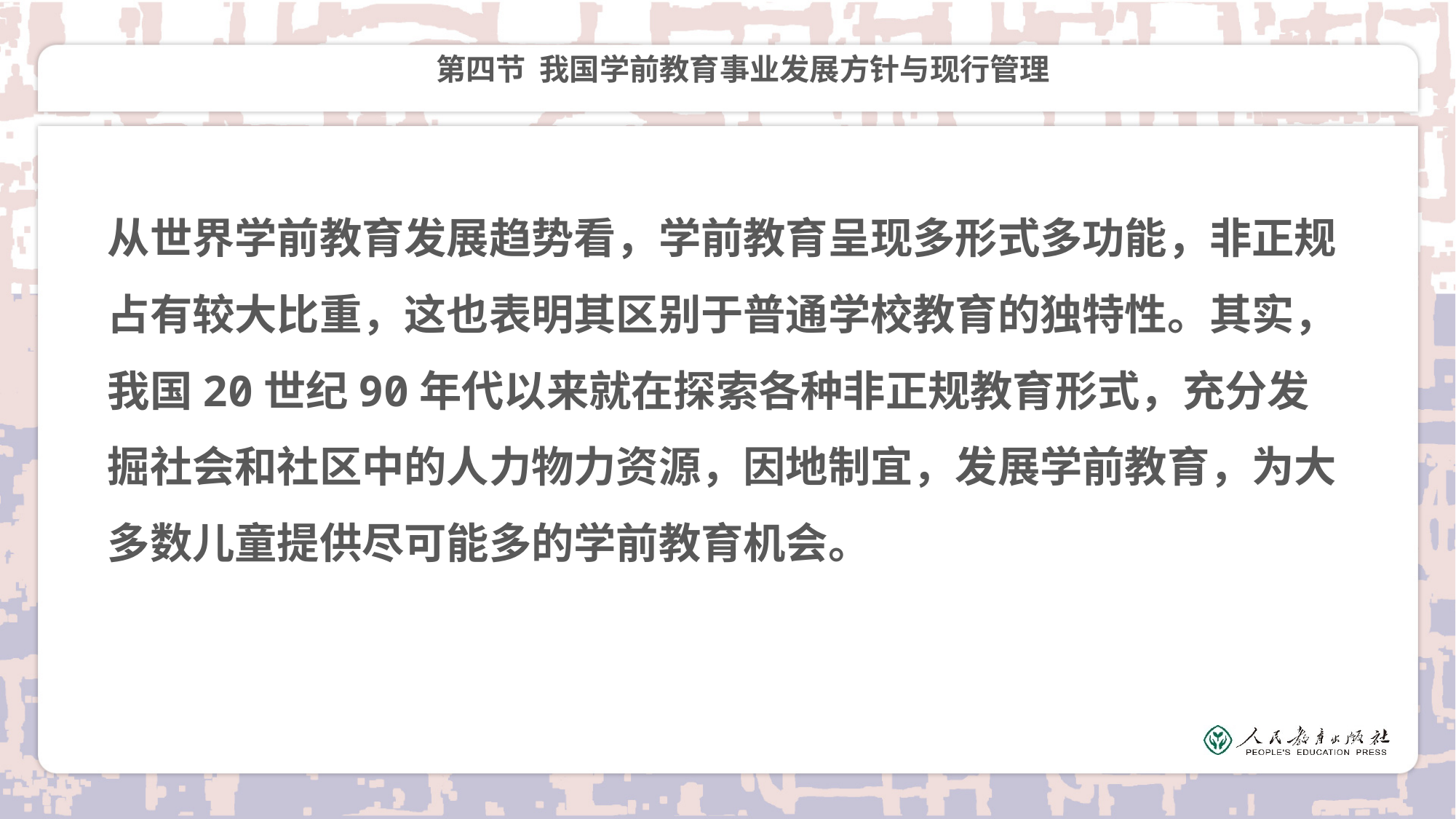

# 第四节  我国学前教育事业发展方针与现行管理
从世界学前教育发展趋势看，学前教育呈现多形式多功能，非正规占有较大比重，这也表明其区别于普通学校教育的独特性。其实，我国20世纪90年代以来就在探索各种非正规教育形式，充分发掘社会和社区中的人力物力资源，因地制宜，发展学前教育，为大多数儿童提供尽可能多的学前教育机会。